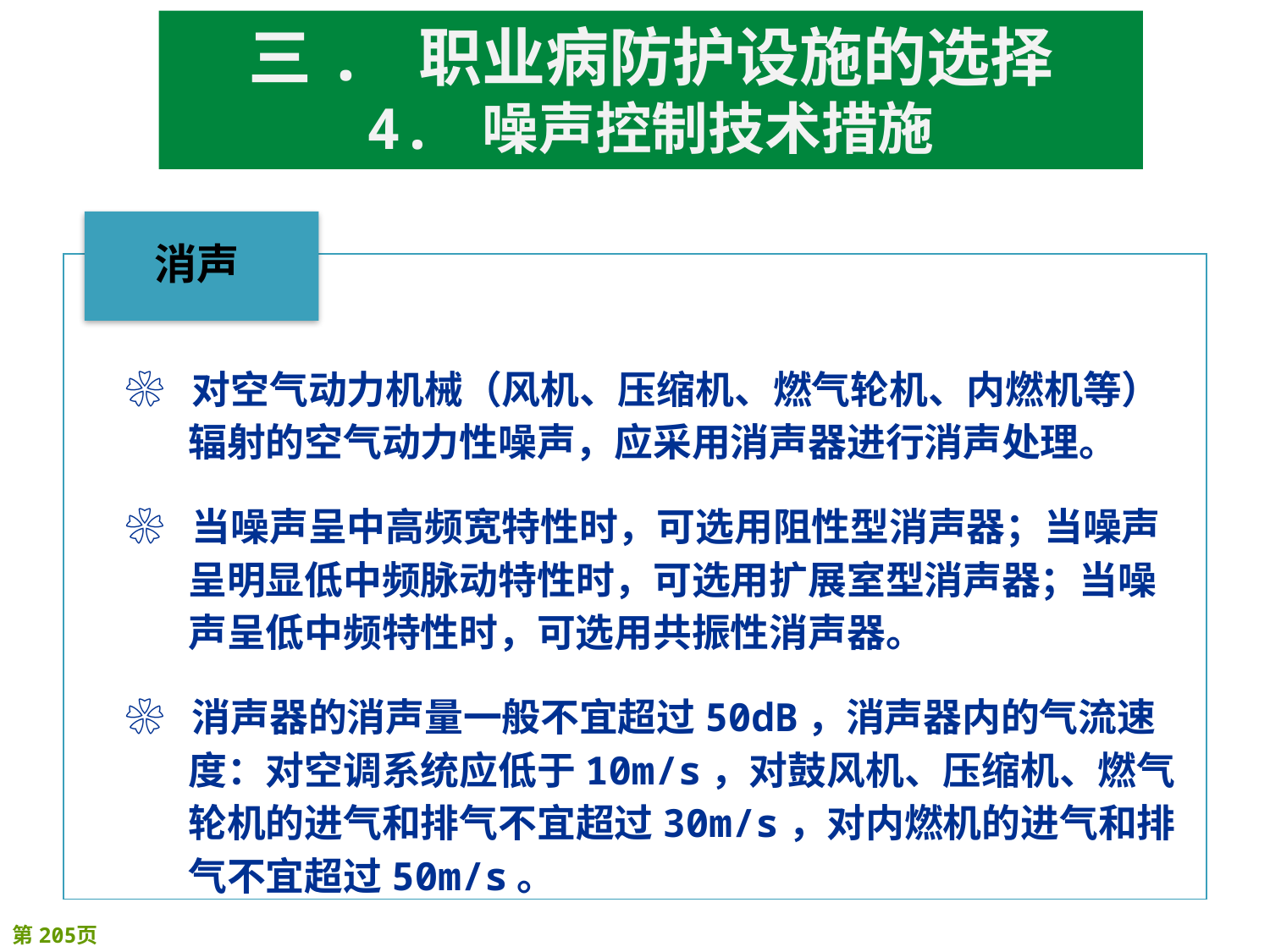

三. 职业病防护设施的选择
4. 噪声控制技术措施
消声

❀  对空气动力机械（风机、压缩机、燃气轮机、内燃机等）辐射的空气动力性噪声，应采用消声器进行消声处理。
❀  当噪声呈中高频宽特性时，可选用阻性型消声器；当噪声呈明显低中频脉动特性时，可选用扩展室型消声器；当噪声呈低中频特性时，可选用共振性消声器。
❀  消声器的消声量一般不宜超过50dB，消声器内的气流速度：对空调系统应低于10m/s，对鼓风机、压缩机、燃气轮机的进气和排气不宜超过30m/s，对内燃机的进气和排气不宜超过50m/s。